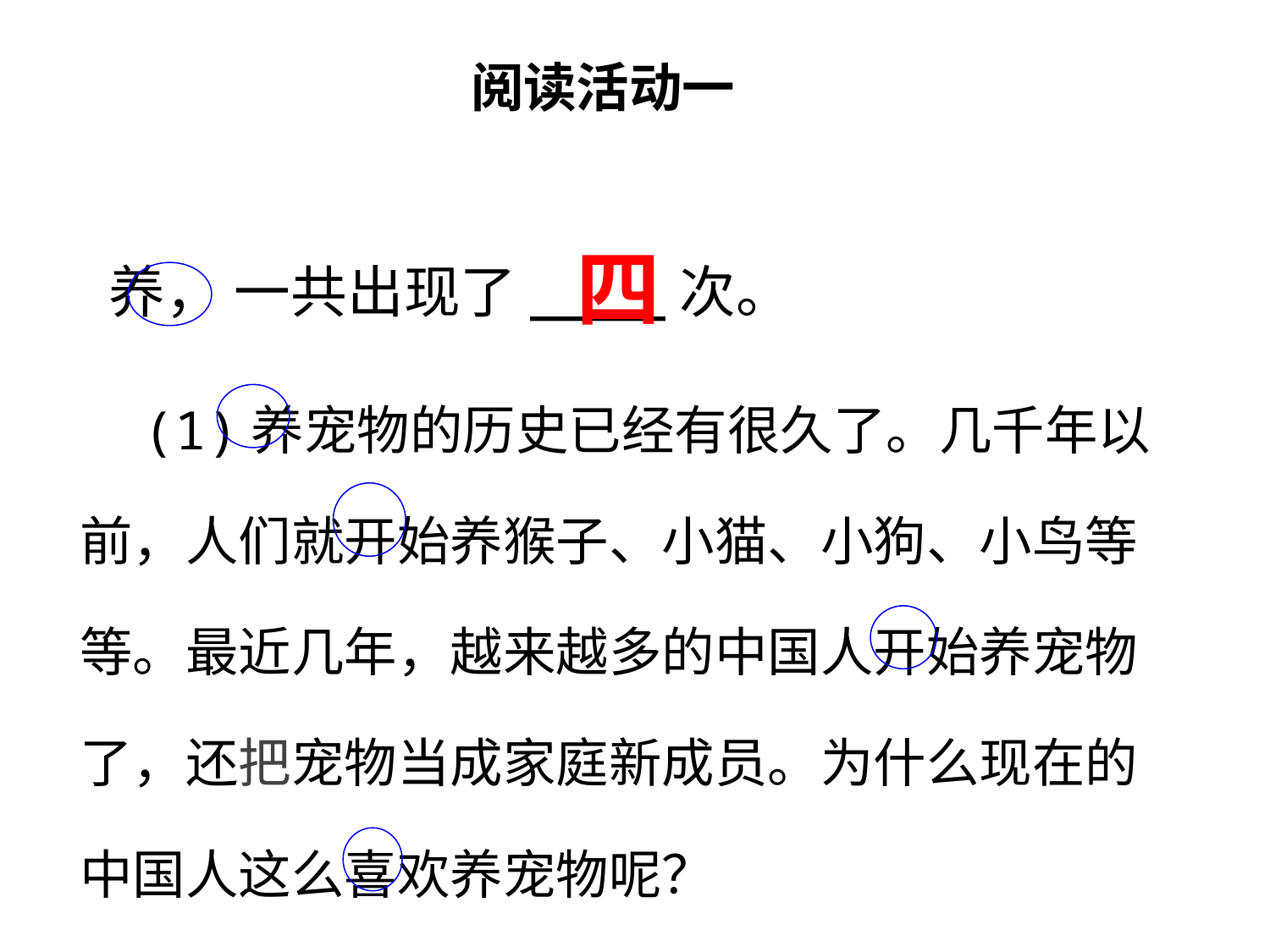

阅读活动一

   养， 一共出现了____次。

四

(1)养宠物的历史已经有很久了。几千年以前，人们就开始养猴子、小猫、小狗、小鸟等等。最近几年，越来越多的中国人开始养宠物了，还把宠物当成家庭新成员。为什么现在的中国人这么喜欢养宠物呢？